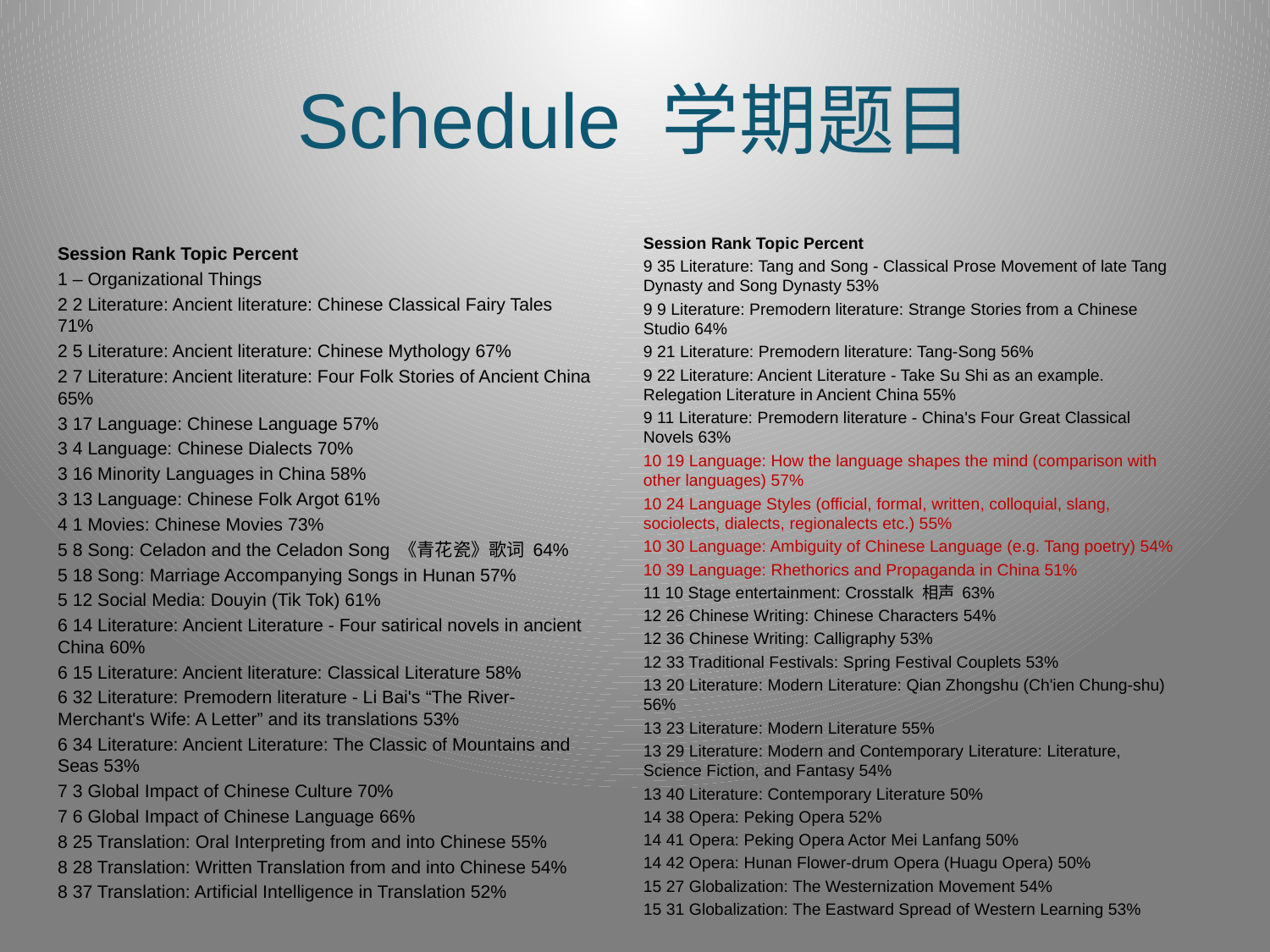

# Schedule 学期题目
Session Rank Topic Percent
9 35 Literature: Tang and Song - Classical Prose Movement of late Tang Dynasty and Song Dynasty 53%
9 9 Literature: Premodern literature: Strange Stories from a Chinese Studio 64%
9 21 Literature: Premodern literature: Tang-Song 56%
9 22 Literature: Ancient Literature - Take Su Shi as an example. Relegation Literature in Ancient China 55%
9 11 Literature: Premodern literature - China's Four Great Classical Novels 63%
10 19 Language: How the language shapes the mind (comparison with other languages) 57%
10 24 Language Styles (official, formal, written, colloquial, slang, sociolects, dialects, regionalects etc.) 55%
10 30 Language: Ambiguity of Chinese Language (e.g. Tang poetry) 54%
10 39 Language: Rhethorics and Propaganda in China 51%
11 10 Stage entertainment: Crosstalk 相声 63%
12 26 Chinese Writing: Chinese Characters 54%
12 36 Chinese Writing: Calligraphy 53%
12 33 Traditional Festivals: Spring Festival Couplets 53%
13 20 Literature: Modern Literature: Qian Zhongshu (Ch'ien Chung-shu) 56%
13 23 Literature: Modern Literature 55%
13 29 Literature: Modern and Contemporary Literature: Literature, Science Fiction, and Fantasy 54%
13 40 Literature: Contemporary Literature 50%
14 38 Opera: Peking Opera 52%
14 41 Opera: Peking Opera Actor Mei Lanfang 50%
14 42 Opera: Hunan Flower-drum Opera (Huagu Opera) 50%
15 27 Globalization: The Westernization Movement 54%
15 31 Globalization: The Eastward Spread of Western Learning 53%
Session Rank Topic Percent
1 – Organizational Things
2 2 Literature: Ancient literature: Chinese Classical Fairy Tales 71%
2 5 Literature: Ancient literature: Chinese Mythology 67%
2 7 Literature: Ancient literature: Four Folk Stories of Ancient China 65%
3 17 Language: Chinese Language 57%
3 4 Language: Chinese Dialects 70%
3 16 Minority Languages in China 58%
3 13 Language: Chinese Folk Argot 61%
4 1 Movies: Chinese Movies 73%
5 8 Song: Celadon and the Celadon Song 《青花瓷》歌词 64%
5 18 Song: Marriage Accompanying Songs in Hunan 57%
5 12 Social Media: Douyin (Tik Tok) 61%
6 14 Literature: Ancient Literature - Four satirical novels in ancient China 60%
6 15 Literature: Ancient literature: Classical Literature 58%
6 32 Literature: Premodern literature - Li Bai's “The River-Merchant's Wife: A Letter” and its translations 53%
6 34 Literature: Ancient Literature: The Classic of Mountains and Seas 53%
7 3 Global Impact of Chinese Culture 70%
7 6 Global Impact of Chinese Language 66%
8 25 Translation: Oral Interpreting from and into Chinese 55%
8 28 Translation: Written Translation from and into Chinese 54%
8 37 Translation: Artificial Intelligence in Translation 52%